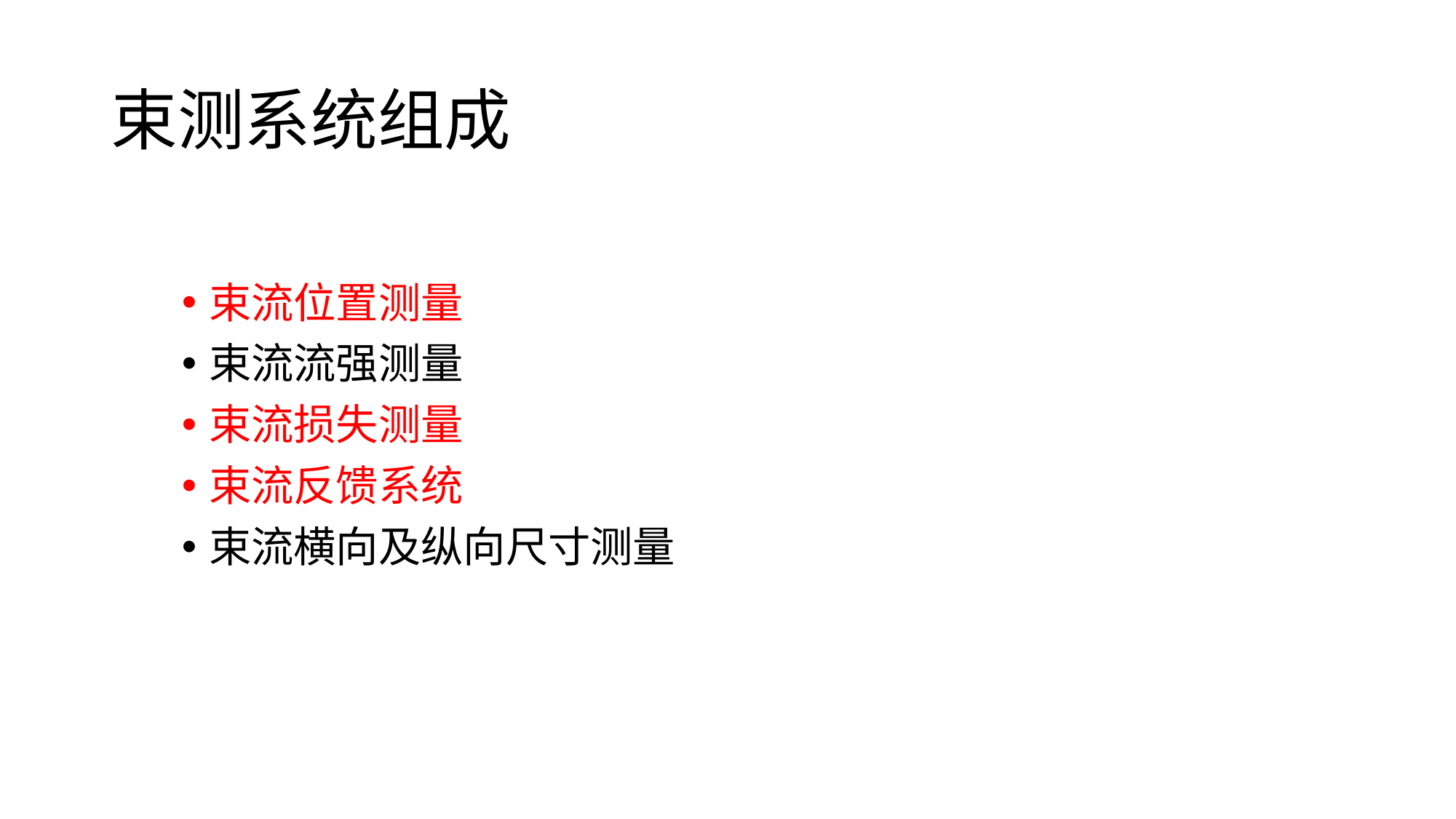

# 束测系统组成
束流位置测量
束流流强测量
束流损失测量
束流反馈系统
束流横向及纵向尺寸测量